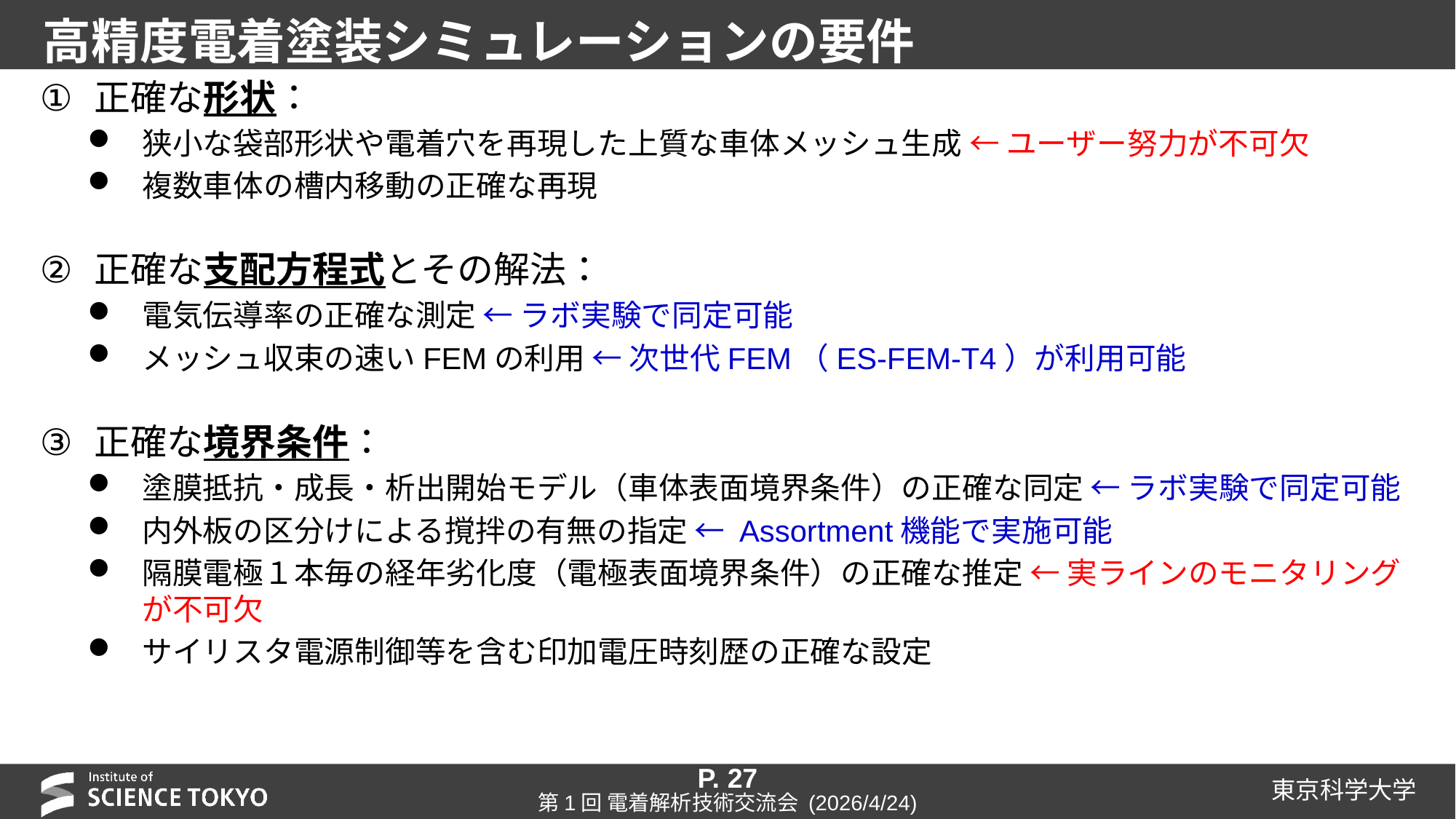

# 高精度電着塗装シミュレーションの要件
正確な形状：
狭小な袋部形状や電着穴を再現した上質な車体メッシュ生成 ← ユーザー努力が不可欠
複数車体の槽内移動の正確な再現
正確な支配方程式とその解法：
電気伝導率の正確な測定 ← ラボ実験で同定可能
メッシュ収束の速いFEMの利用 ← 次世代FEM（ES-FEM-T4）が利用可能
正確な境界条件：
塗膜抵抗・成長・析出開始モデル（車体表面境界条件）の正確な同定 ← ラボ実験で同定可能
内外板の区分けによる撹拌の有無の指定 ← Assortment機能で実施可能
隔膜電極１本毎の経年劣化度（電極表面境界条件）の正確な推定 ← 実ラインのモニタリングが不可欠
サイリスタ電源制御等を含む印加電圧時刻歴の正確な設定

P. 27